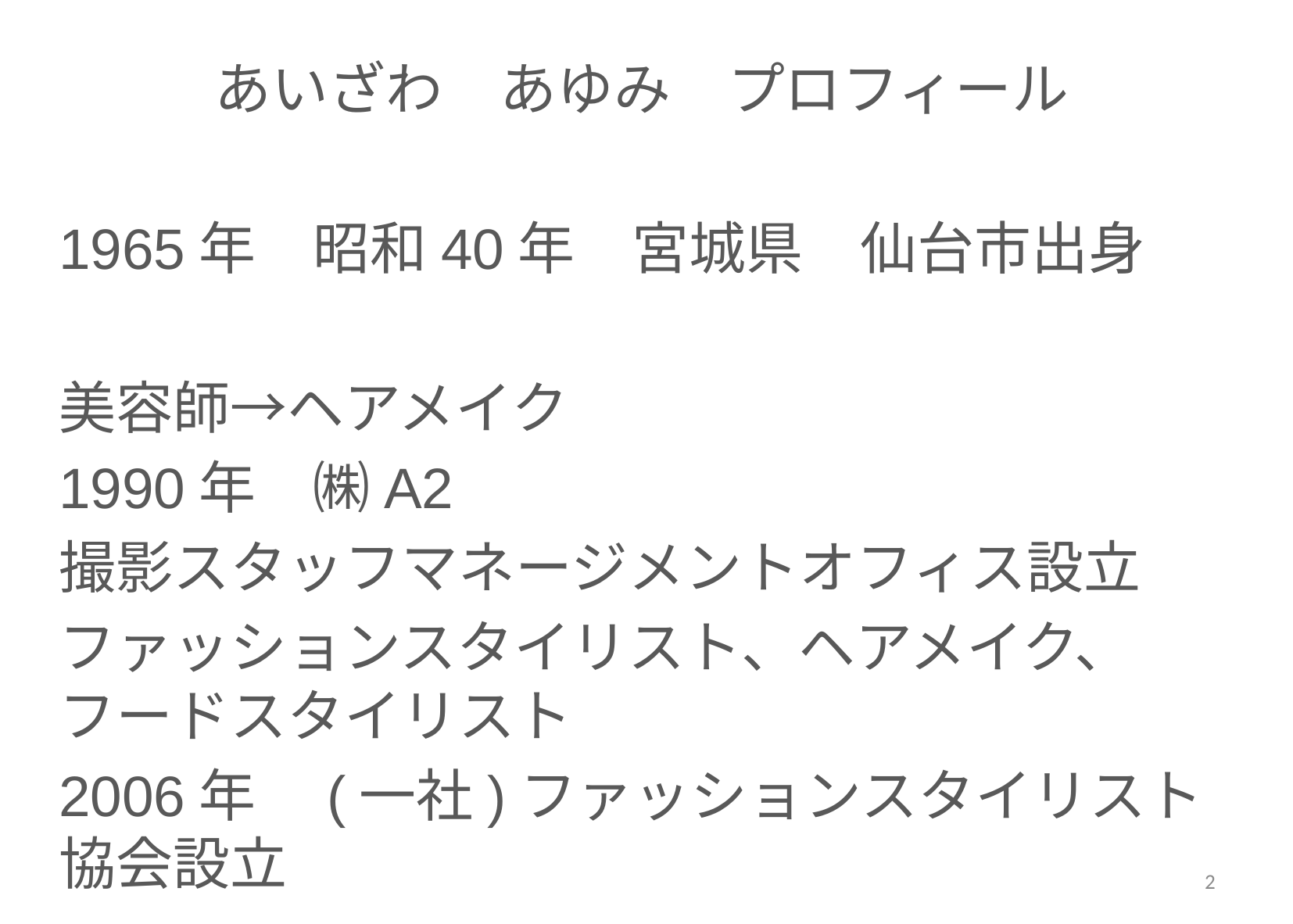

あいざわ　あゆみ　プロフィール

1965年　昭和40年　宮城県　仙台市出身

美容師→ヘアメイク
1990年　㈱A2
撮影スタッフマネージメントオフィス設立
ファッションスタイリスト、ヘアメイク、フードスタイリスト
2006年　(一社)ファッションスタイリスト協会設立

2